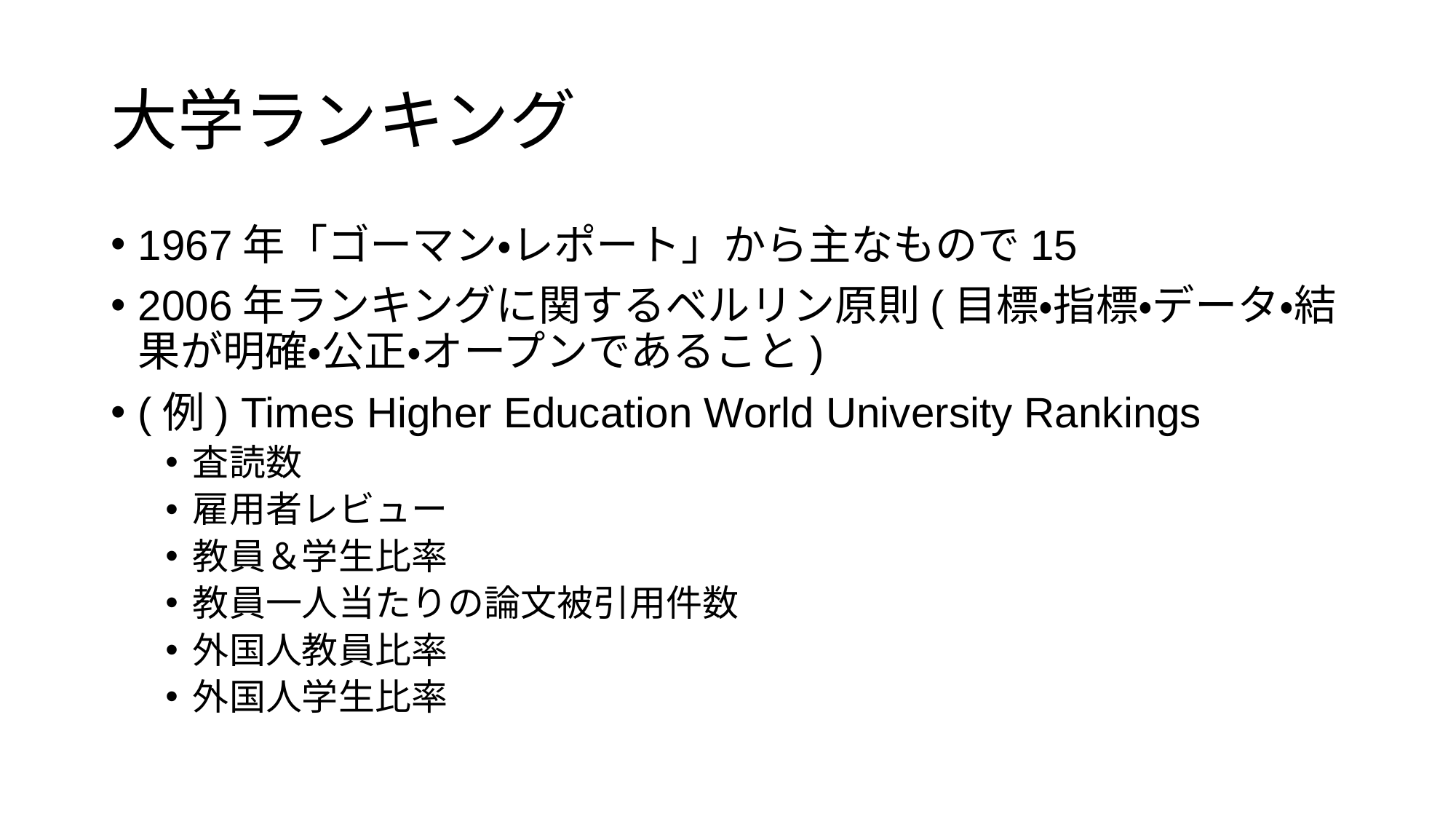

# 大学ランキング
1967年「ゴーマン・レポート」から主なもので15
2006年ランキングに関するベルリン原則(目標・指標・データ・結果が明確・公正・オープンであること)
(例) Times Higher Education World University Rankings
査読数
雇用者レビュー
教員＆学生比率
教員一人当たりの論文被引用件数
外国人教員比率
外国人学生比率